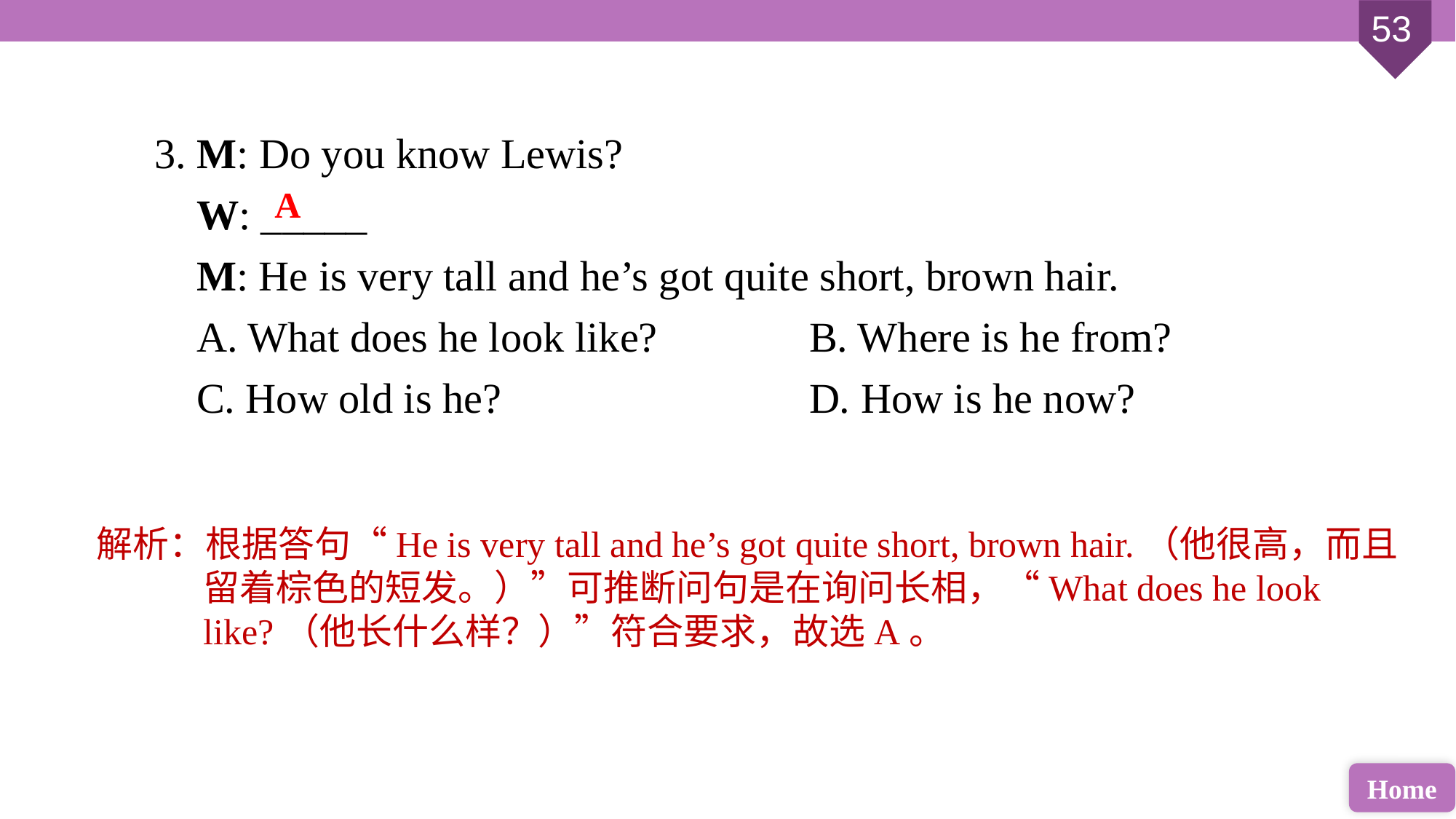

3. M: Do you know Lewis?
    W: _____
    M: He is very tall and he’s got quite short, brown hair.
    A. What does he look like? 		B. Where is he from?
    C. How old is he? 			D. How is he now?
A
解析：根据答句“He is very tall and he’s got quite short, brown hair.（他很高，而且留着棕色的短发。）”可推断问句是在询问长相，“What does he look like?（他长什么样？）”符合要求，故选A。